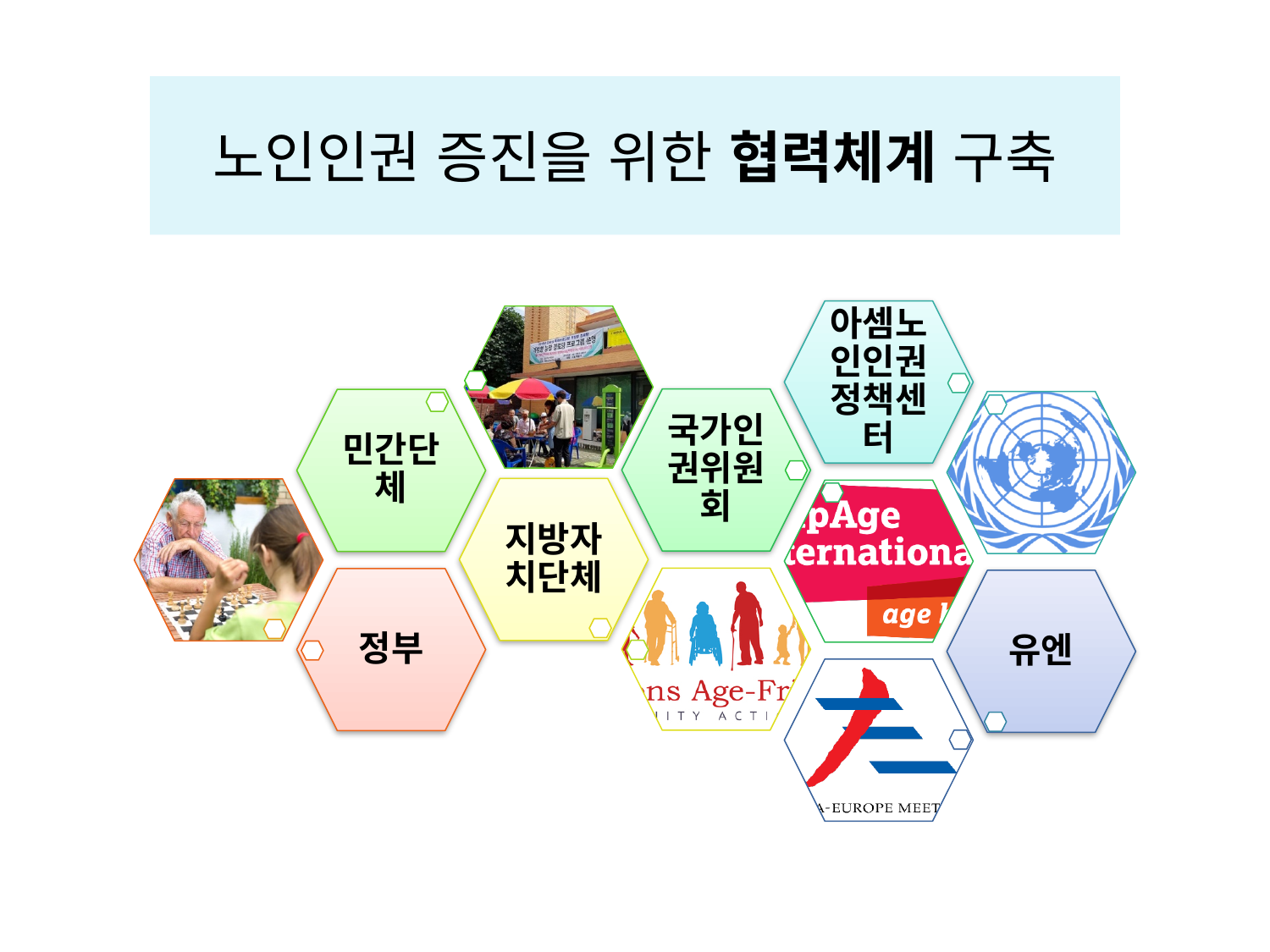

# 노인인권 증진을 위한 협력체계 구축
정부
지방자치단체
민간단체
국가인권위원회
아셈노인인권정책센터
유엔